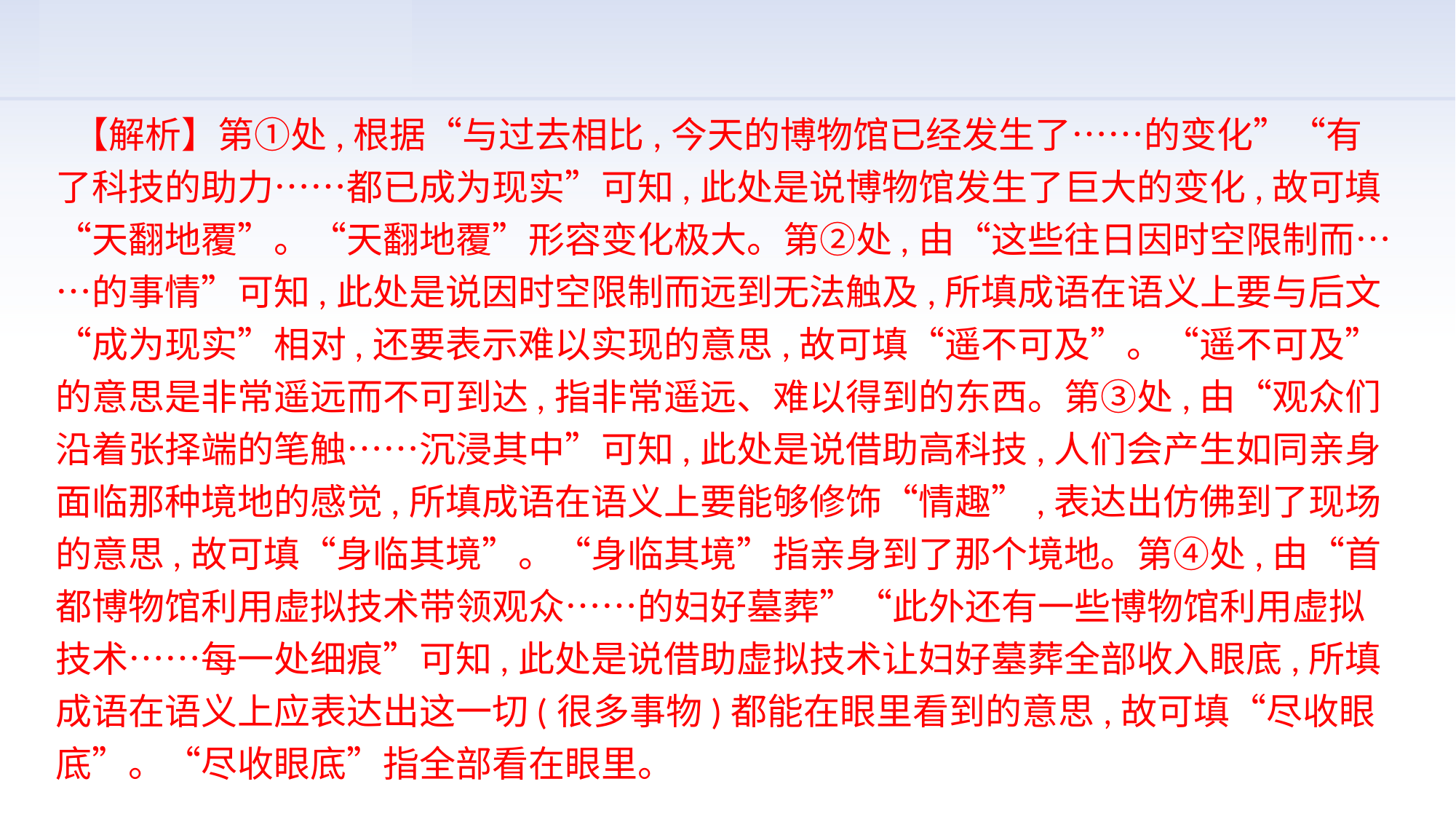

【解析】第①处,根据“与过去相比,今天的博物馆已经发生了……的变化”“有了科技的助力……都已成为现实”可知,此处是说博物馆发生了巨大的变化,故可填“天翻地覆”。“天翻地覆”形容变化极大。第②处,由“这些往日因时空限制而……的事情”可知,此处是说因时空限制而远到无法触及,所填成语在语义上要与后文“成为现实”相对,还要表示难以实现的意思,故可填“遥不可及”。“遥不可及”的意思是非常遥远而不可到达,指非常遥远、难以得到的东西。第③处,由“观众们沿着张择端的笔触……沉浸其中”可知,此处是说借助高科技,人们会产生如同亲身面临那种境地的感觉,所填成语在语义上要能够修饰“情趣”,表达出仿佛到了现场的意思,故可填“身临其境”。“身临其境”指亲身到了那个境地。第④处,由“首都博物馆利用虚拟技术带领观众……的妇好墓葬”“此外还有一些博物馆利用虚拟技术……每一处细痕”可知,此处是说借助虚拟技术让妇好墓葬全部收入眼底,所填成语在语义上应表达出这一切(很多事物)都能在眼里看到的意思,故可填“尽收眼底”。“尽收眼底”指全部看在眼里。